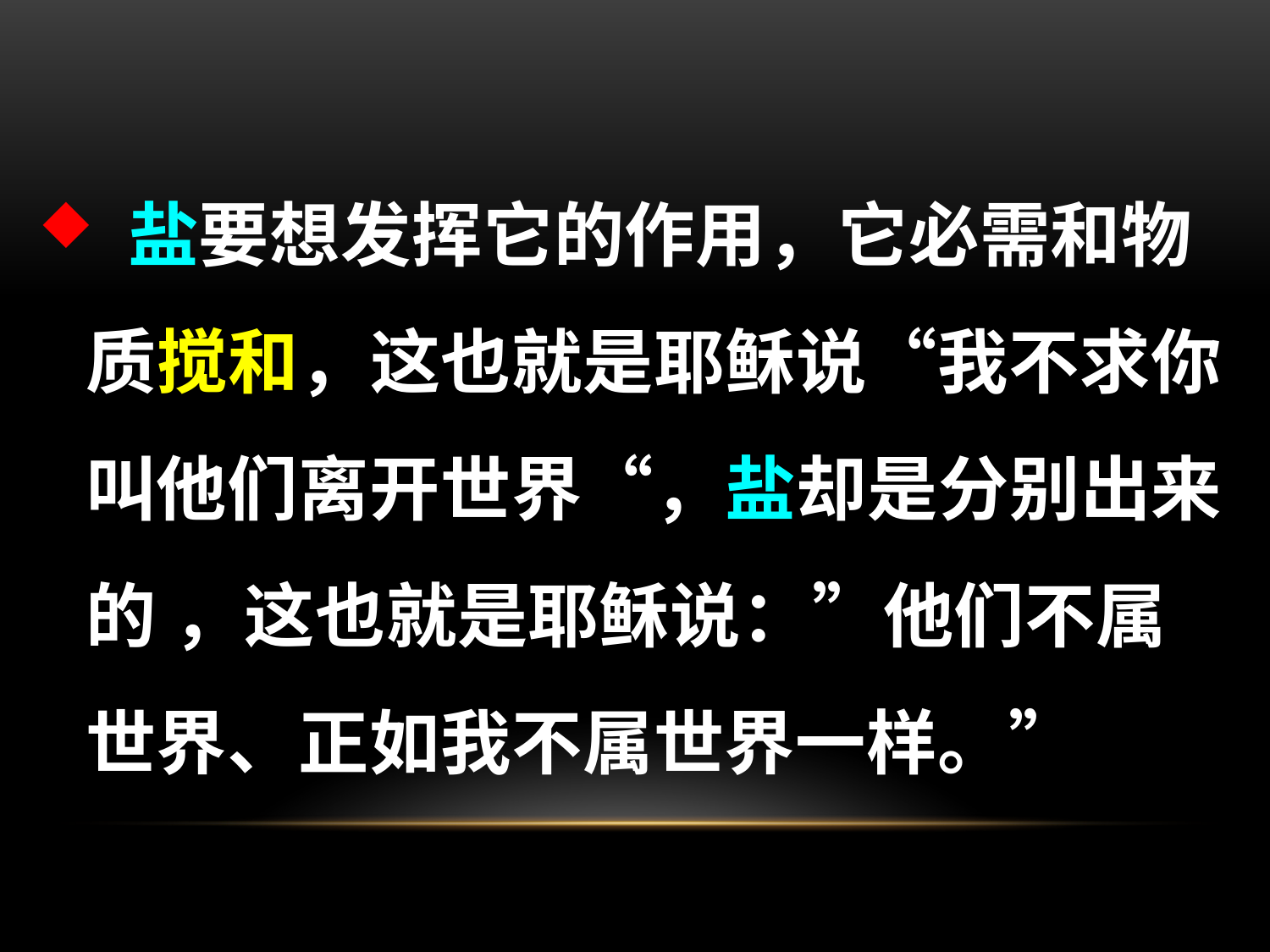

#
 盐要想发挥它的作用，它必需和物质搅和，这也就是耶稣说“我不求你叫他们离开世界“，盐却是分别出来的 ，这也就是耶稣说：”他们不属世界、正如我不属世界一样。”